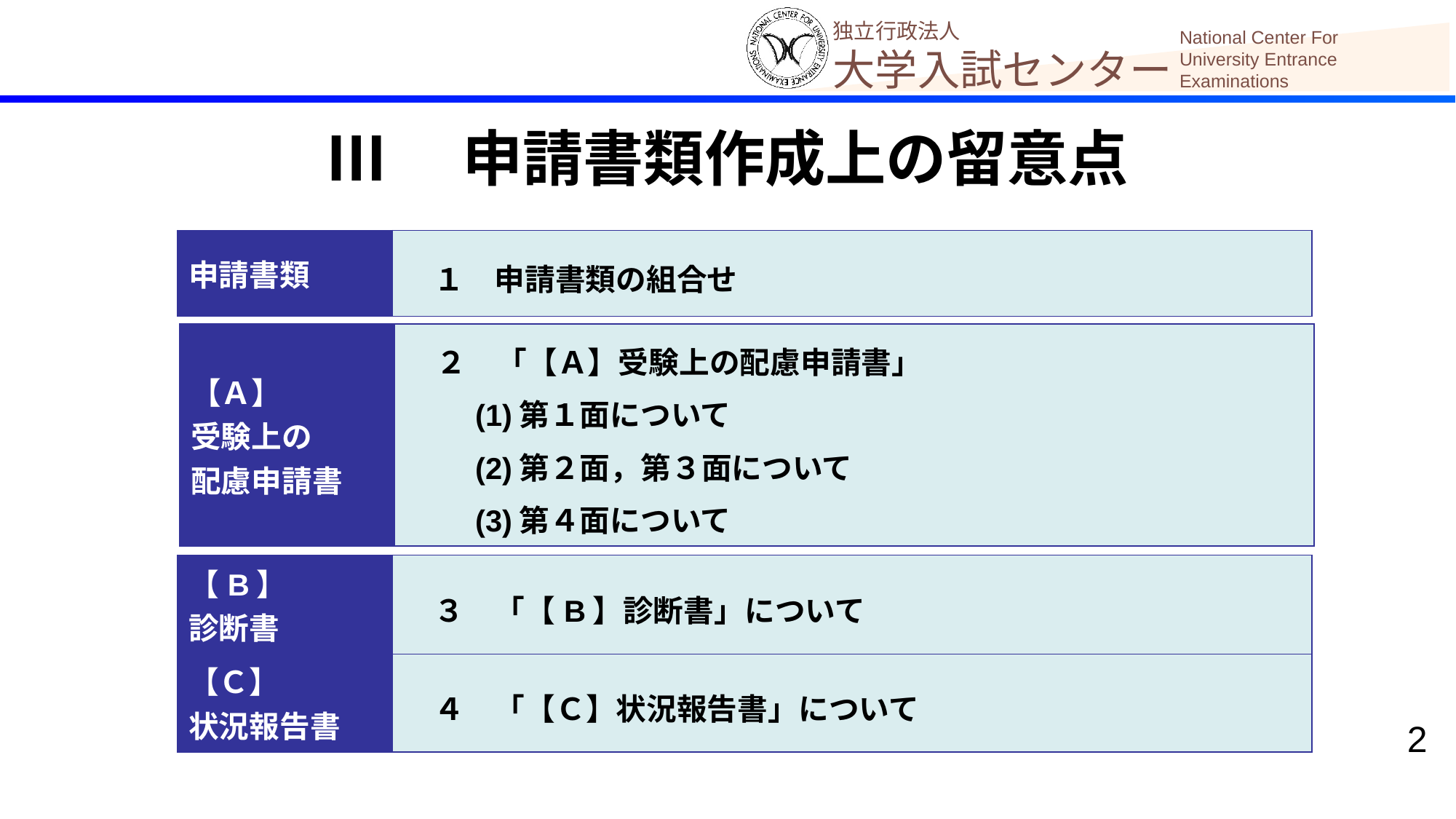

Ⅲ　申請書類作成上の留意点
| 申請書類 | １　申請書類の組合せ |
| --- | --- |
| 【Ａ】 受験上の 配慮申請書 | ２　「【Ａ】受験上の配慮申請書」 　　(1)第１面について 　　(2)第２面，第３面について 　　(3)第４面について |
| --- | --- |
| 【B】 診断書 | ３　「【B】診断書」について |
| --- | --- |
| 【Ｃ】 状況報告書 | ４　「【Ｃ】状況報告書」について |
| --- | --- |
2